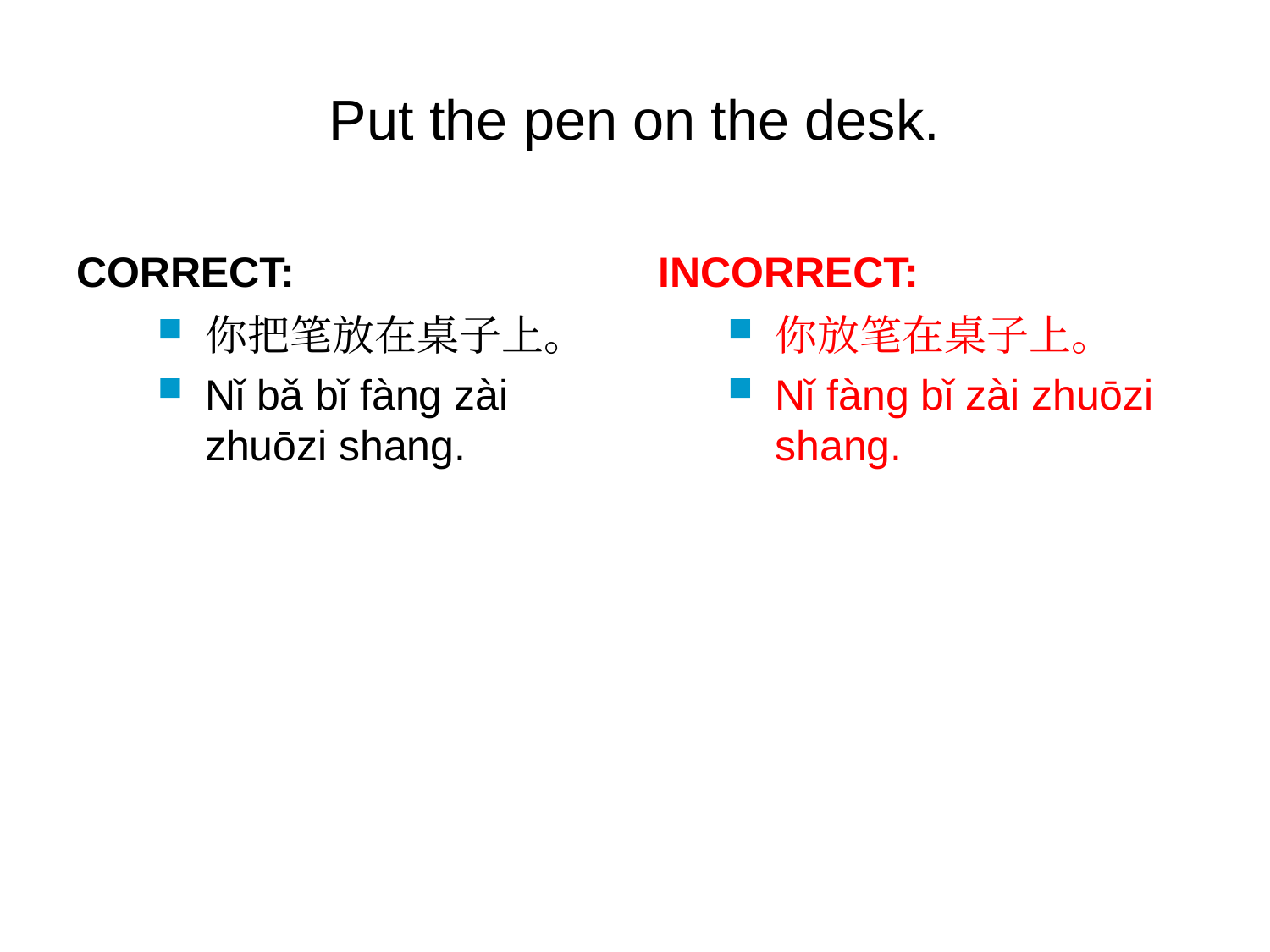

# Put the pen on the desk.
CORRECT:
INCORRECT:
你把笔放在桌子上。
Nǐ bǎ bǐ fàng zài zhuōzi shang.
你放笔在桌子上。
Nǐ fàng bǐ zài zhuōzi shang.